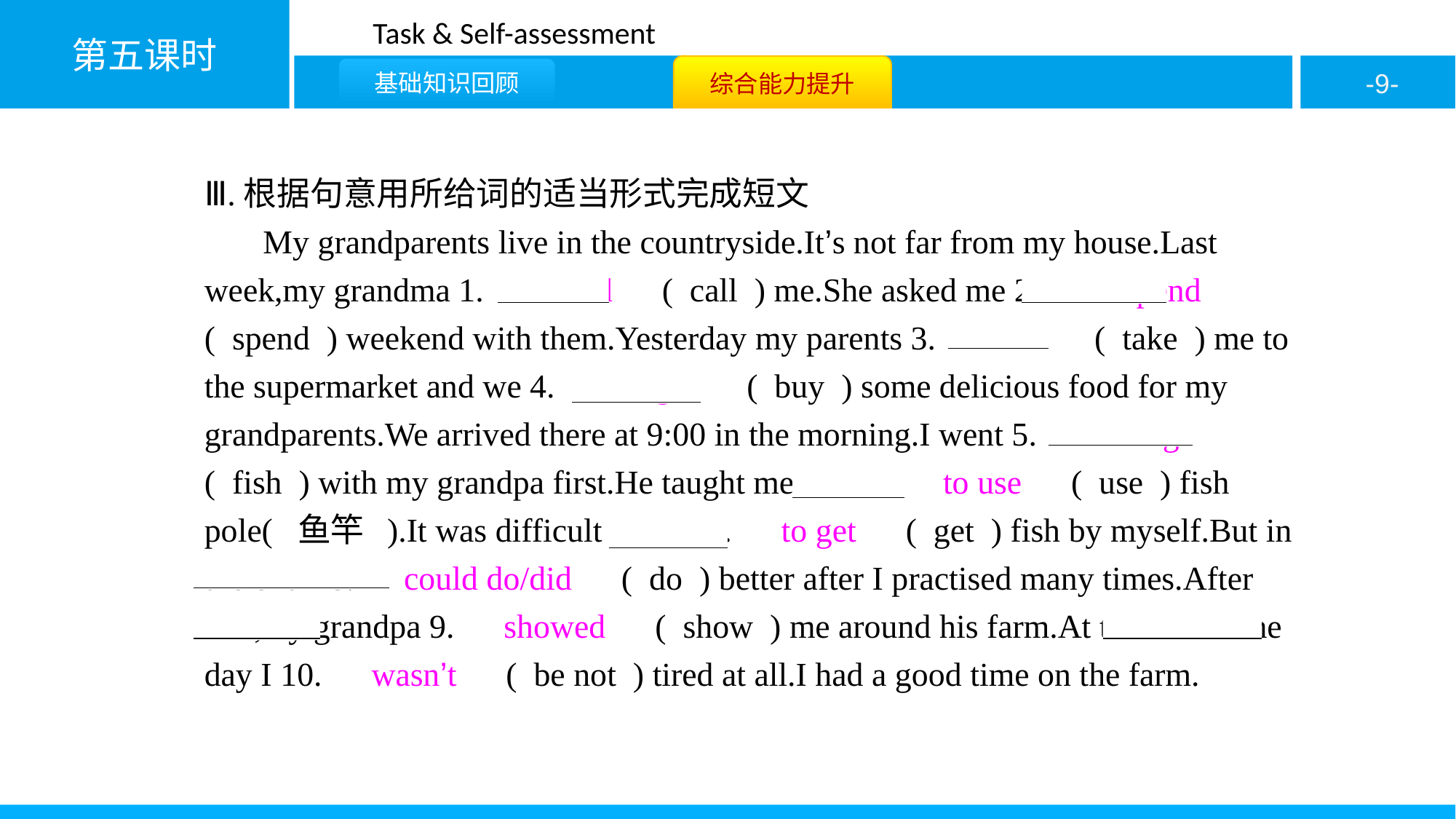

Ⅲ.根据句意用所给词的适当形式完成短文
       My grandparents live in the countryside.It’s not far from my house.Last week,my grandma 1.　called　(  call  ) me.She asked me 2.　to spend　(  spend  ) weekend with them.Yesterday my parents 3.　took　(  take  ) me to the supermarket and we 4.　bought　(  buy  ) some delicious food for my grandparents.We arrived there at 9:00 in the morning.I went 5.　fishing　(  fish  ) with my grandpa first.He taught me how 6.　to use　(  use  ) fish pole(  鱼竿  ).It was difficult for me 7.　to get　(  get  ) fish by myself.But in the end I 8.　could do/did　(  do  ) better after I practised many times.After that,my grandpa 9.　showed　(  show  ) me around his farm.At the end of the day I 10.　wasn’t　(  be not  ) tired at all.I had a good time on the farm.